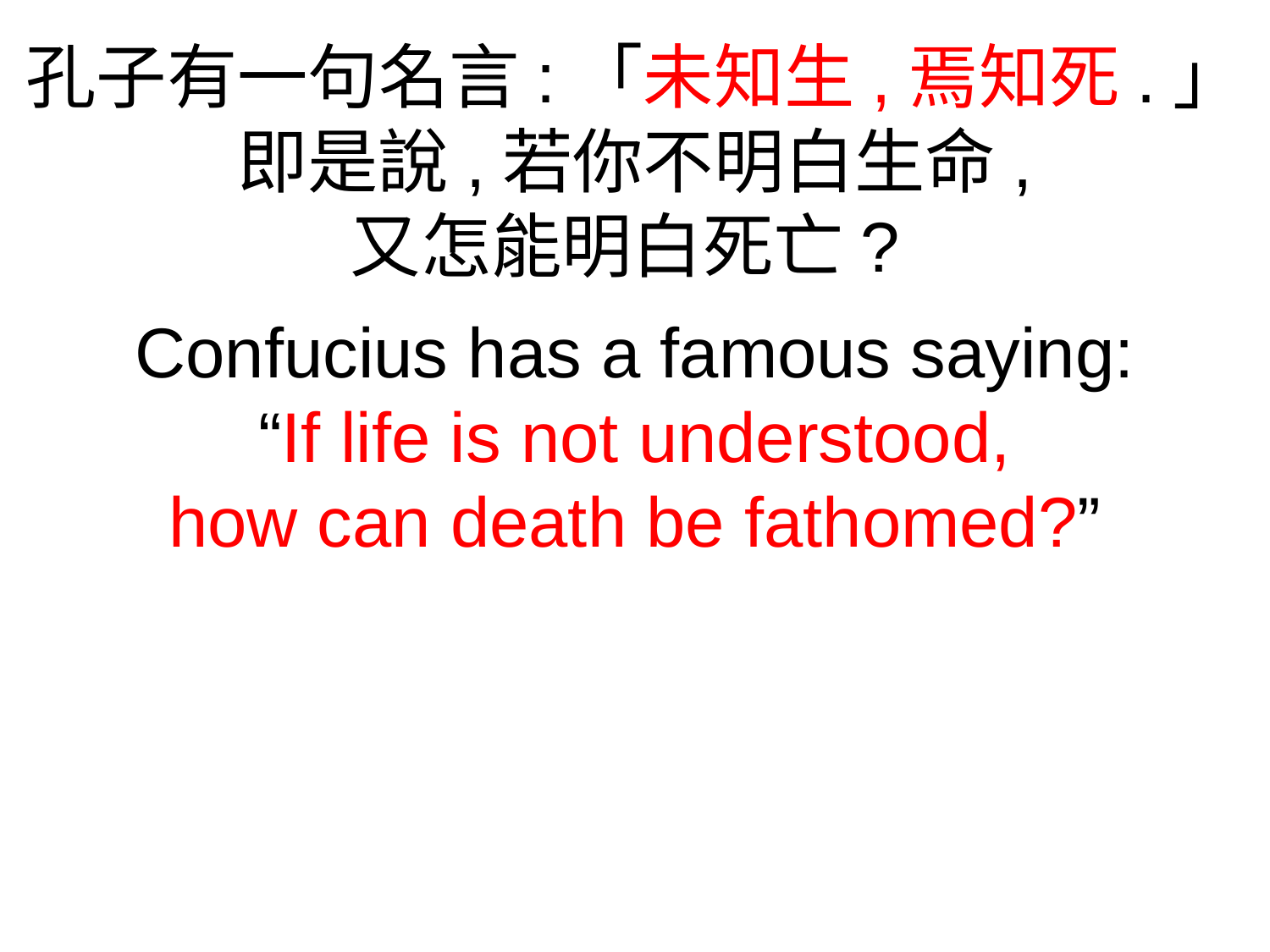

孔子有一句名言:「未知生,焉知死.」
即是說,若你不明白生命,
又怎能明白死亡?
Confucius has a famous saying:
 “If life is not understood,
how can death be fathomed?”